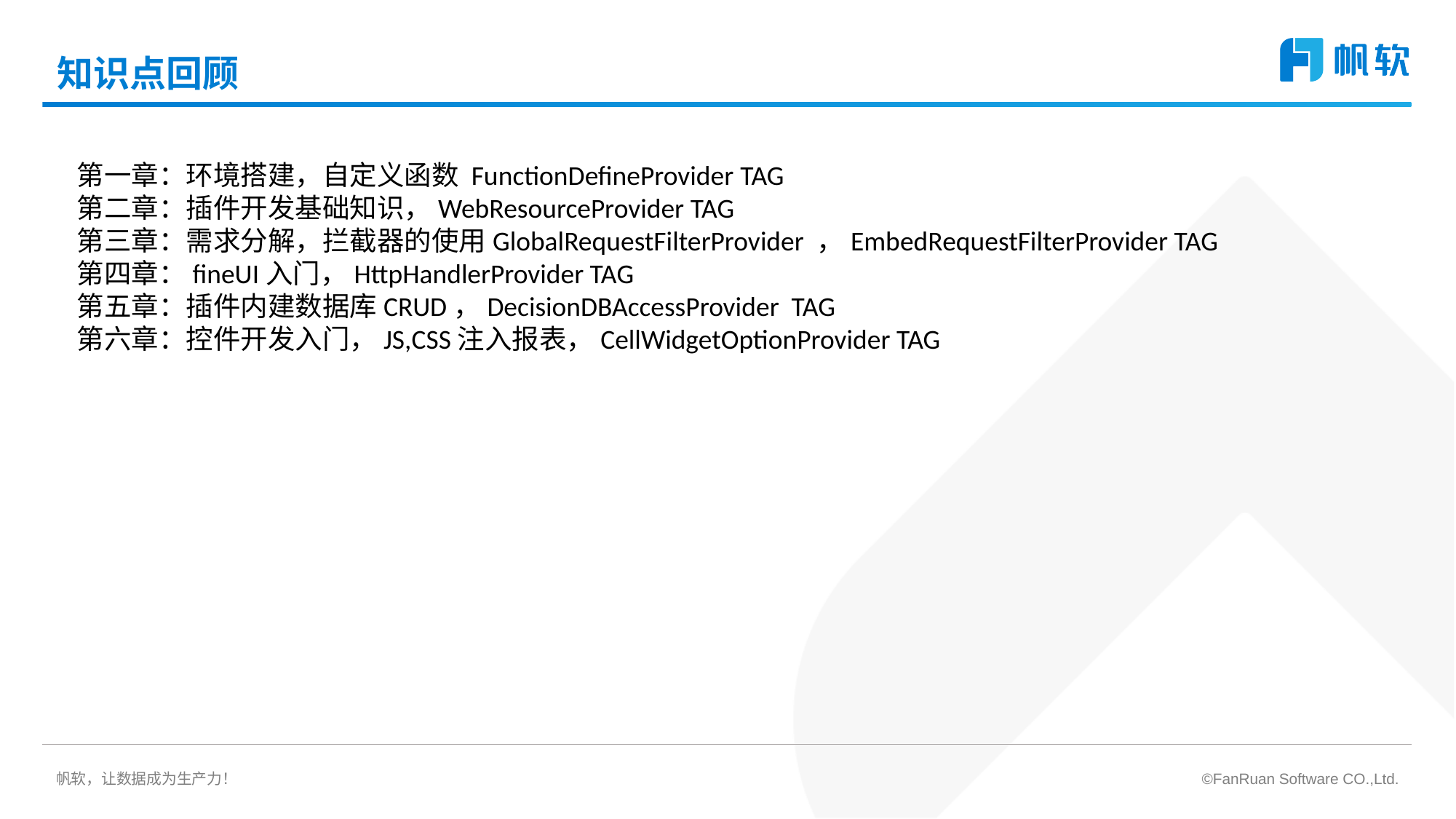

# 知识点回顾
第一章：环境搭建，自定义函数 FunctionDefineProvider TAG
第二章：插件开发基础知识，WebResourceProvider TAG
第三章：需求分解，拦截器的使用GlobalRequestFilterProvider ，EmbedRequestFilterProvider TAG
第四章：fineUI入门，HttpHandlerProvider TAG
第五章：插件内建数据库CRUD，DecisionDBAccessProvider  TAG
第六章：控件开发入门，JS,CSS注入报表，CellWidgetOptionProvider TAG